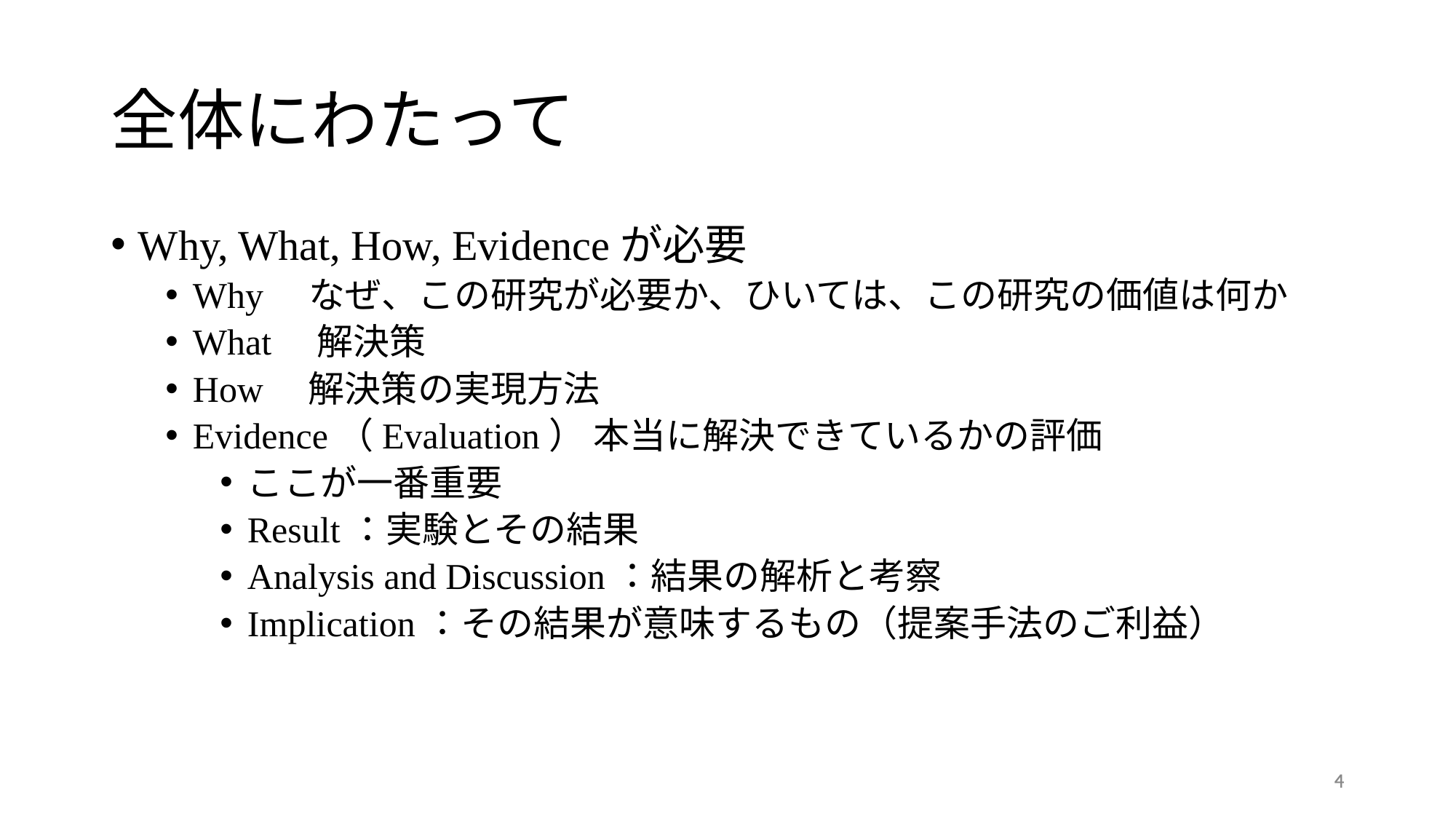

# 全体にわたって
Why, What, How, Evidenceが必要
Why　なぜ、この研究が必要か、ひいては、この研究の価値は何か
What　解決策
How　解決策の実現方法
Evidence（Evaluation） 本当に解決できているかの評価
ここが一番重要
Result：実験とその結果
Analysis and Discussion：結果の解析と考察
Implication：その結果が意味するもの（提案手法のご利益）
4